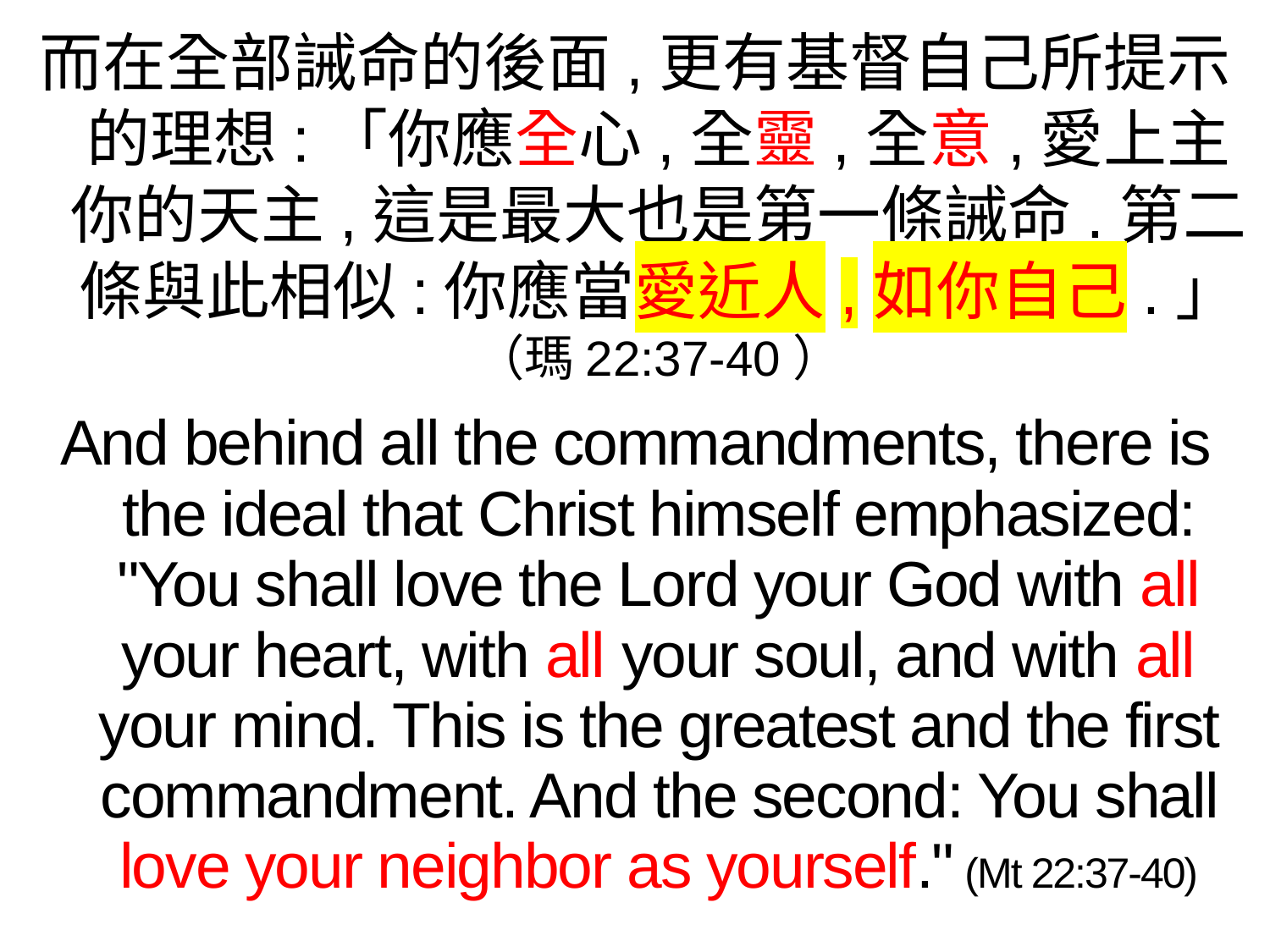

而在全部誡命的後面,更有基督自己所提示的理想:「你應全心,全靈,全意,愛上主你的天主,這是最大也是第一條誡命.第二條與此相似:你應當愛近人,如你自己.」（瑪22:37-40）
And behind all the commandments, there is the ideal that Christ himself emphasized: "You shall love the Lord your God with all your heart, with all your soul, and with all your mind. This is the greatest and the first commandment. And the second: You shall love your neighbor as yourself." (Mt 22:37-40)